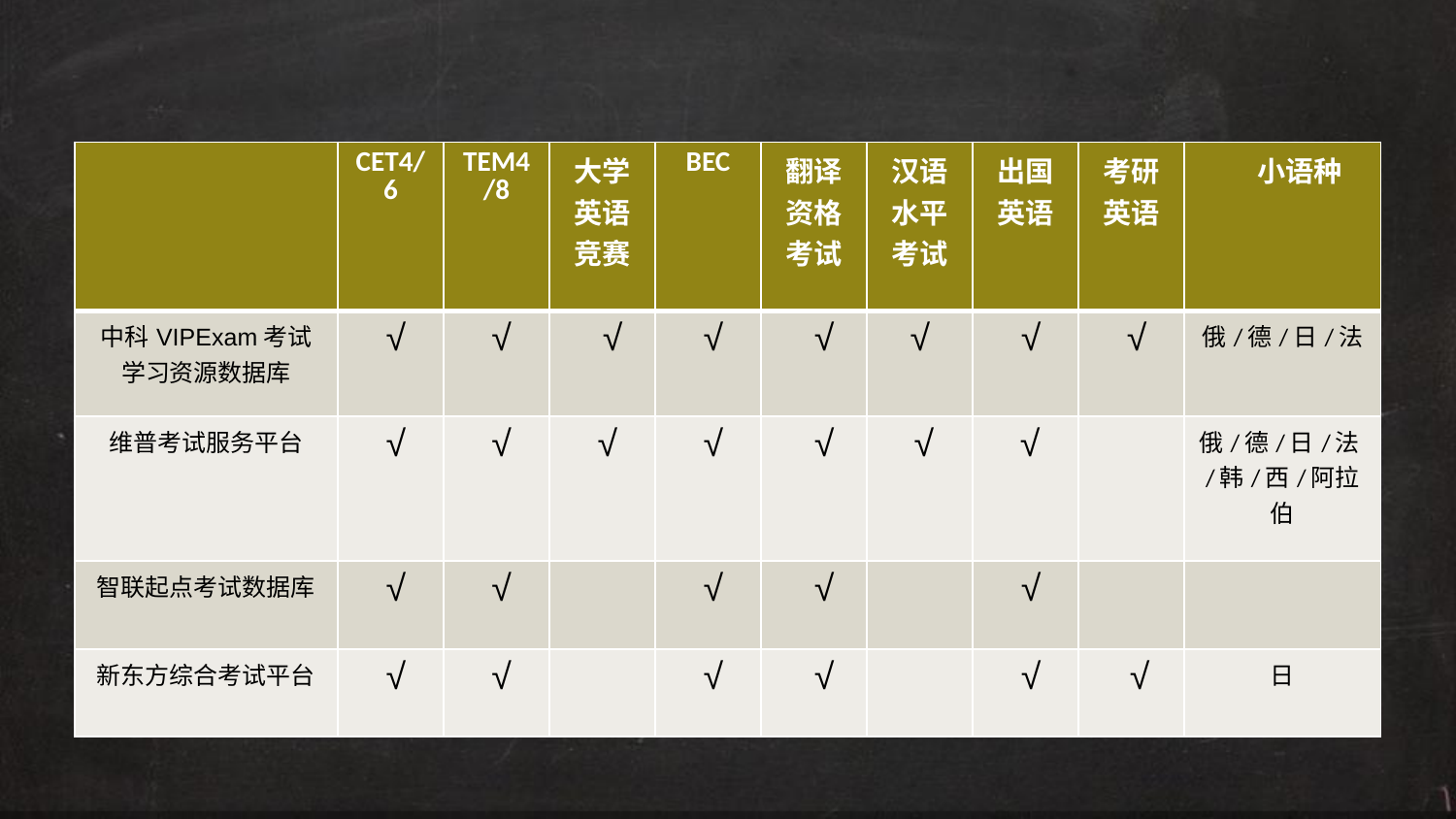

|  | CET4/6 | TEM4/8 | 大学英语竞赛 | BEC | 翻译资格考试 | 汉语水平考试 | 出国英语 | 考研英语 | 小语种 |
| --- | --- | --- | --- | --- | --- | --- | --- | --- | --- |
| 中科VIPExam考试学习资源数据库 | √ | √ | √ | √ | √ | √ | √ | √ | 俄/德/日/法 |
| 维普考试服务平台 | √ | √ | √ | √ | √ | √ | √ |  | 俄/德/日/法/韩/西/阿拉伯 |
| 智联起点考试数据库 | √ | √ |  | √ | √ |  | √ |  |  |
| 新东方综合考试平台 | √ | √ |  | √ | √ |  | √ | √ | 日 |